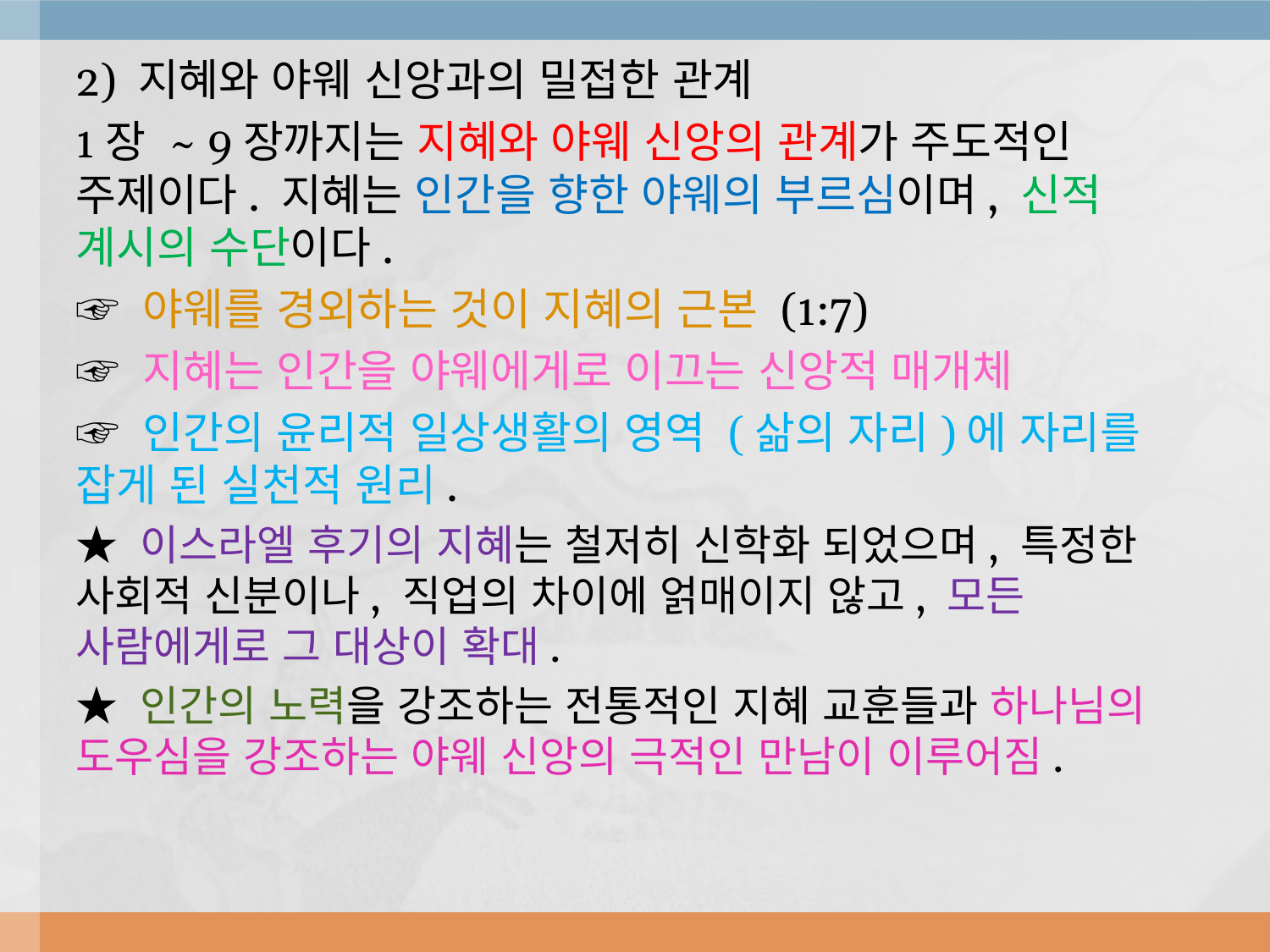

2) 지혜와 야웨 신앙과의 밀접한 관계
1장 ~ 9장까지는 지혜와 야웨 신앙의 관계가 주도적인 주제이다. 지혜는 인간을 향한 야웨의 부르심이며, 신적 계시의 수단이다.
☞ 야웨를 경외하는 것이 지혜의 근본 (1:7)
☞ 지혜는 인간을 야웨에게로 이끄는 신앙적 매개체
☞ 인간의 윤리적 일상생활의 영역 (삶의 자리)에 자리를 잡게 된 실천적 원리.
★ 이스라엘 후기의 지혜는 철저히 신학화 되었으며, 특정한 사회적 신분이나, 직업의 차이에 얽매이지 않고, 모든 사람에게로 그 대상이 확대.
★ 인간의 노력을 강조하는 전통적인 지혜 교훈들과 하나님의 도우심을 강조하는 야웨 신앙의 극적인 만남이 이루어짐.